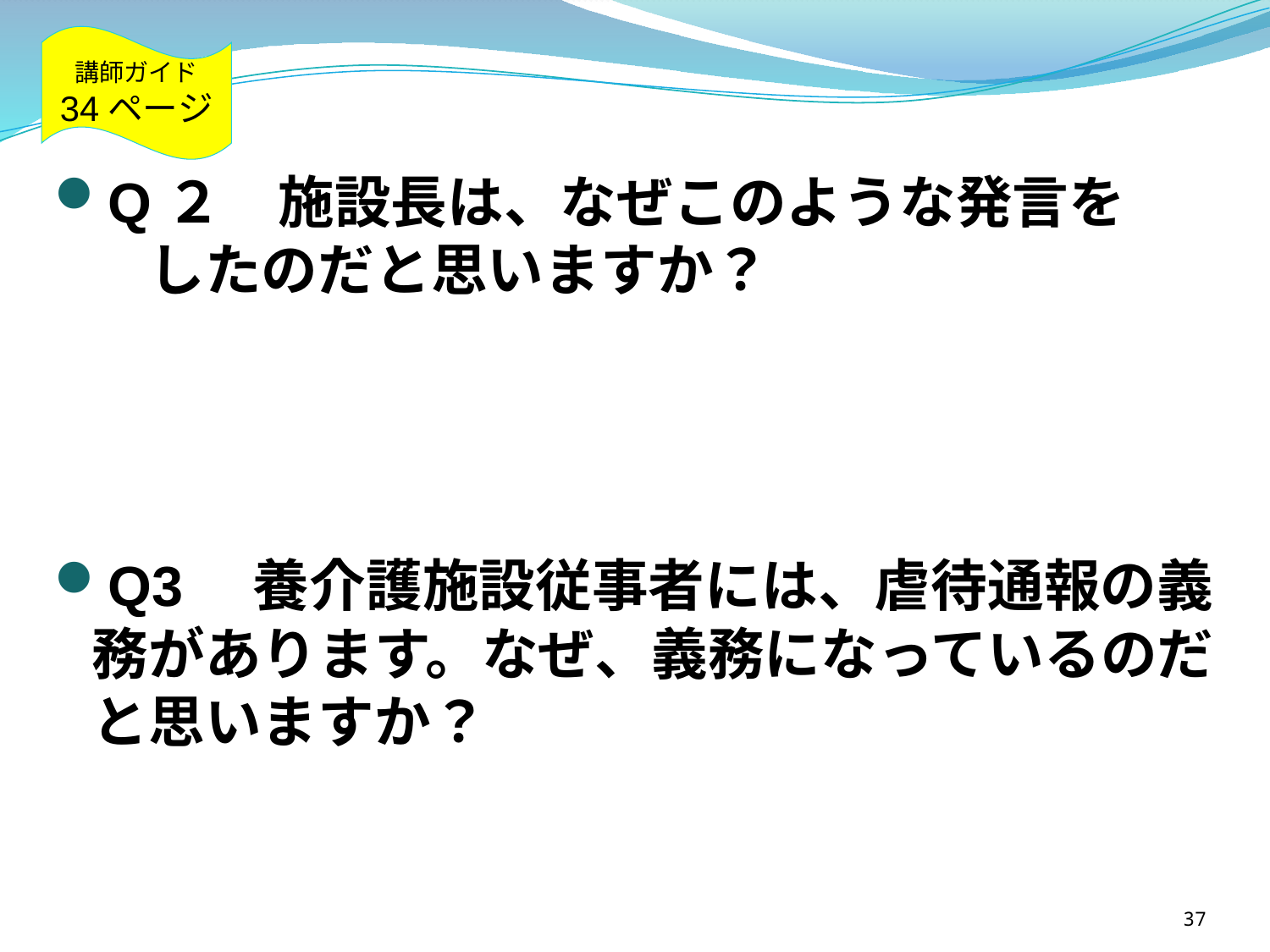

講師ガイド
34ページ
Q２　施設長は、なぜこのような発言を　　したのだと思いますか？

Q3　養介護施設従事者には、虐待通報の義務があります。なぜ、義務になっているのだと思いますか？

37